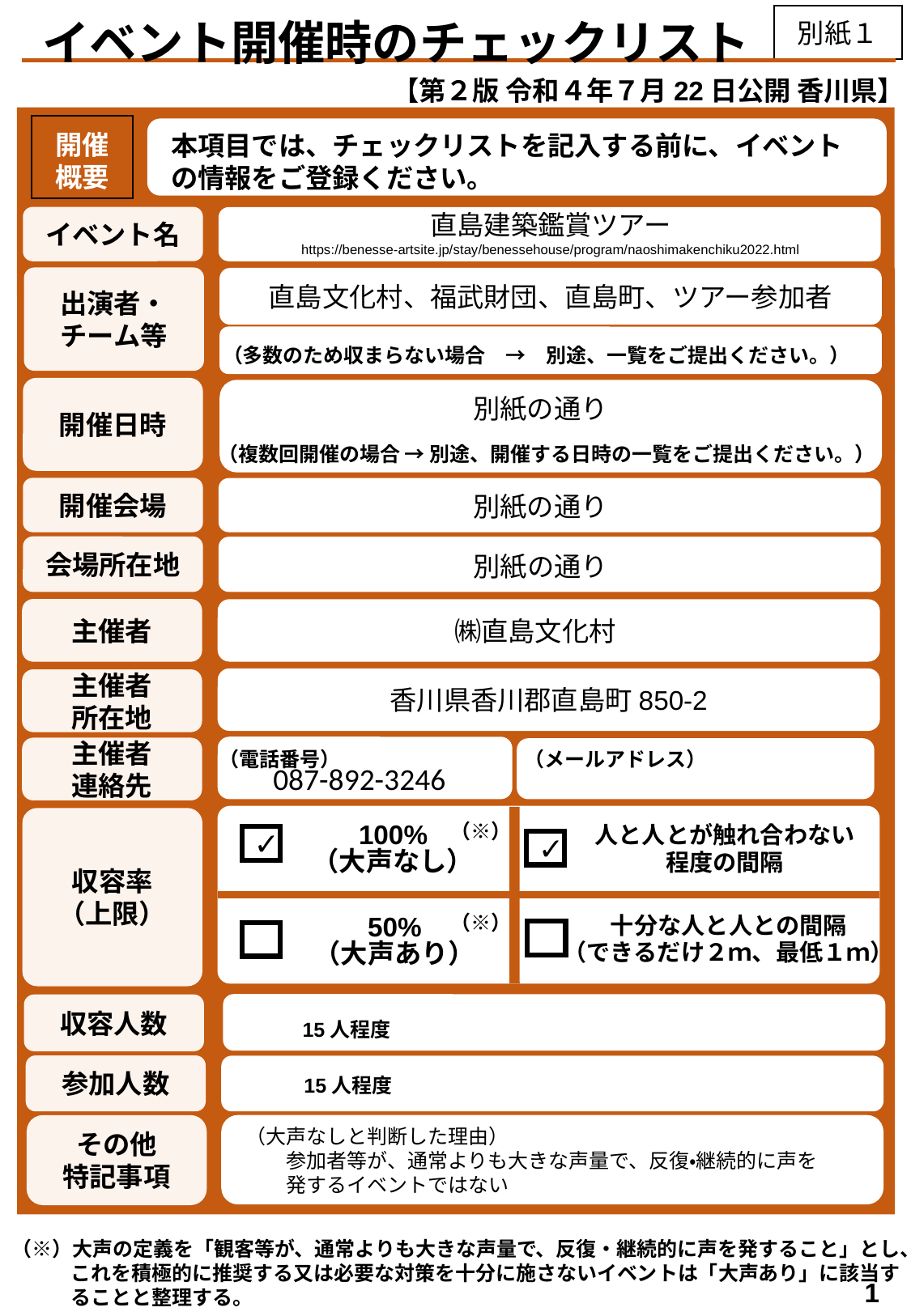

別紙１
　 イベント開催時のチェックリスト
【第２版 令和４年７月22日公開 香川県】

開催
概要

本項目では、チェックリストを記入する前に、イベントの情報をご登録ください。
イベント名

直島建築鑑賞ツアー
https://benesse-artsite.jp/stay/benessehouse/program/naoshimakenchiku2022.html
出演者・
チーム等
直島文化村、福武財団、直島町、ツアー参加者

（多数のため収まらない場合　→　別途、一覧をご提出ください。）

開催日時

別紙の通り
（複数回開催の場合 → 別途、開催する日時の一覧をご提出ください。）
開催会場

別紙の通り
会場所在地

別紙の通り
主催者
㈱直島文化村
香川県香川郡直島町850-2
主催者
所在地

主催者
連絡先

（電話番号）
（メールアドレス）
087-892-3246

収容率
（上限）
人と人とが触れ合わない程度の間隔
100%
（大声なし）
✓
✓
十分な人と人との間隔
（できるだけ２ｍ、最低１ｍ）
50%
（大声あり）

（※）
（※）
ー

収容人数
15人程度
参加人数

15人程度

その他
特記事項
（大声なしと判断した理由）
　　参加者等が、通常よりも大きな声量で、反復・継続的に声を
　　発するイベントではない
（※）大声の定義を「観客等が、通常よりも大きな声量で、反復・継続的に声を発すること」とし、これを積極的に推奨する又は必要な対策を十分に施さないイベントは「大声あり」に該当することと整理する。
1